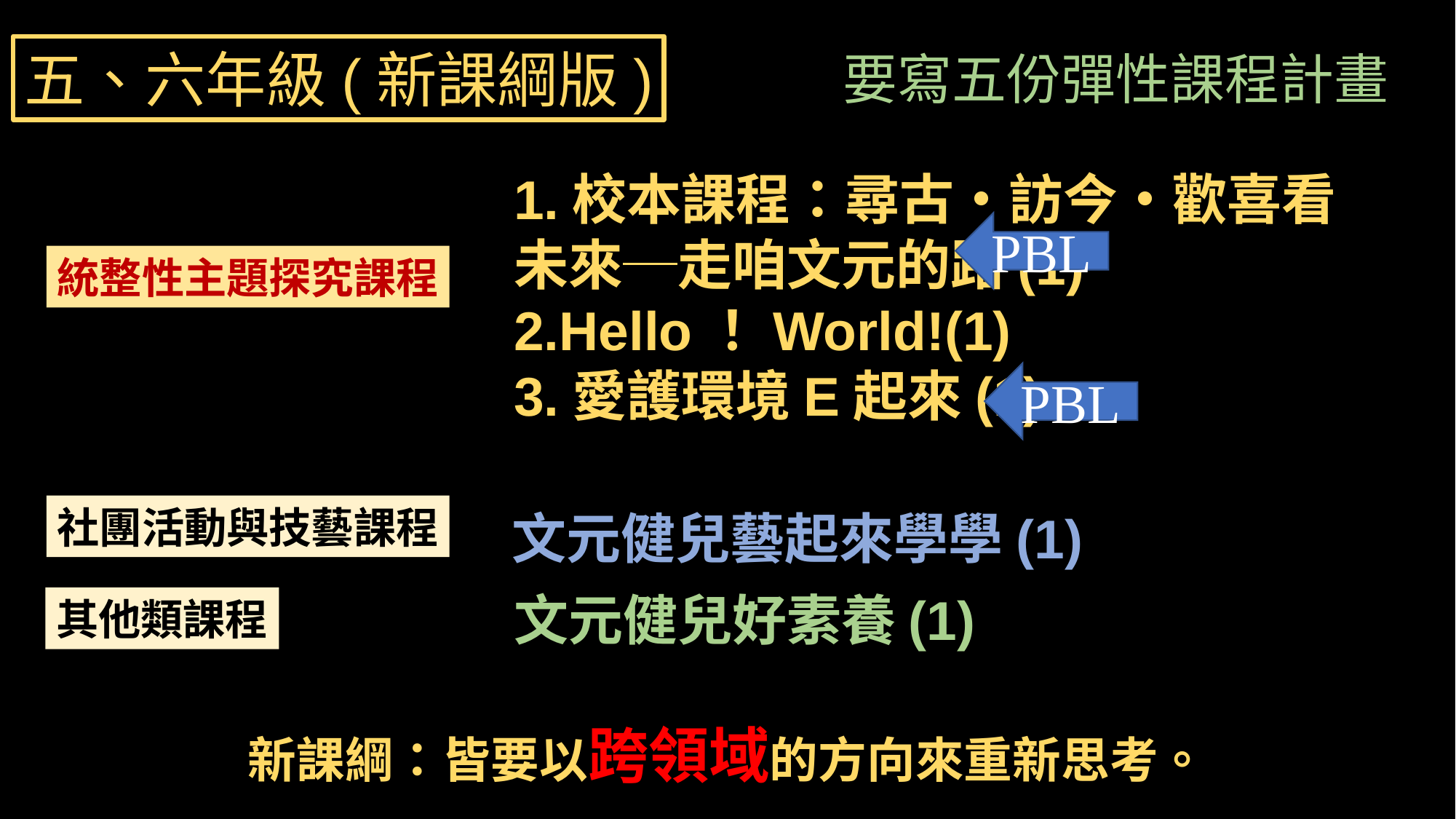

五、六年級(新課綱版)
要寫五份彈性課程計畫

1.校本課程：尋古‧訪今‧歡喜看未來─走咱文元的路(1)
2.Hello！World!(1)
3.愛護環境E起來(1)
PBL
統整性主題探究課程
PBL
社團活動與技藝課程
文元健兒藝起來學學(1)
文元健兒好素養(1)
其他類課程
新課綱：皆要以跨領域的方向來重新思考。